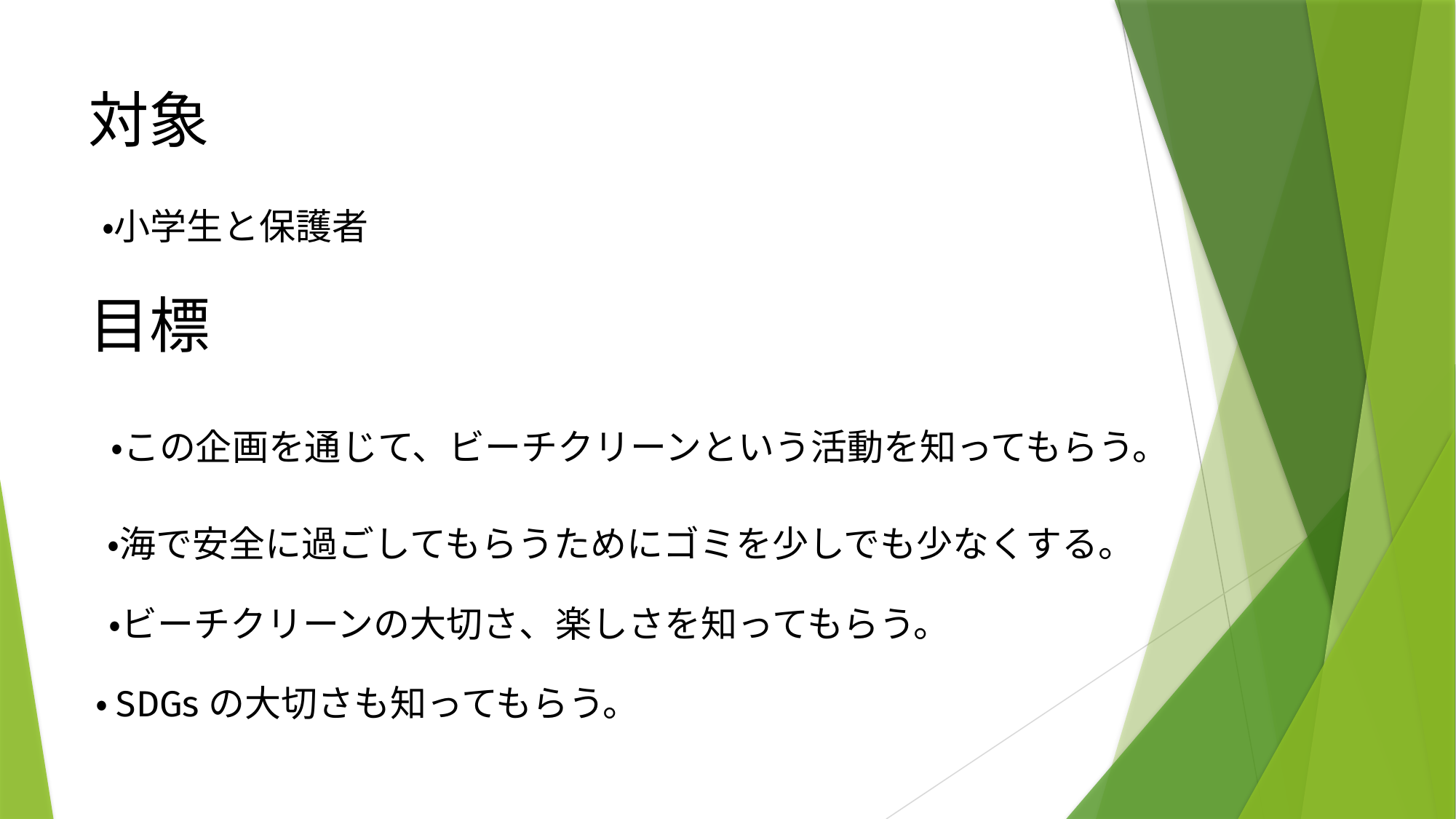

対象
・小学生と保護者
目標
・この企画を通じて、ビーチクリーンという活動を知ってもらう。
・海で安全に過ごしてもらうためにゴミを少しでも少なくする。
・ビーチクリーンの大切さ、楽しさを知ってもらう。
・SDGsの大切さも知ってもらう。